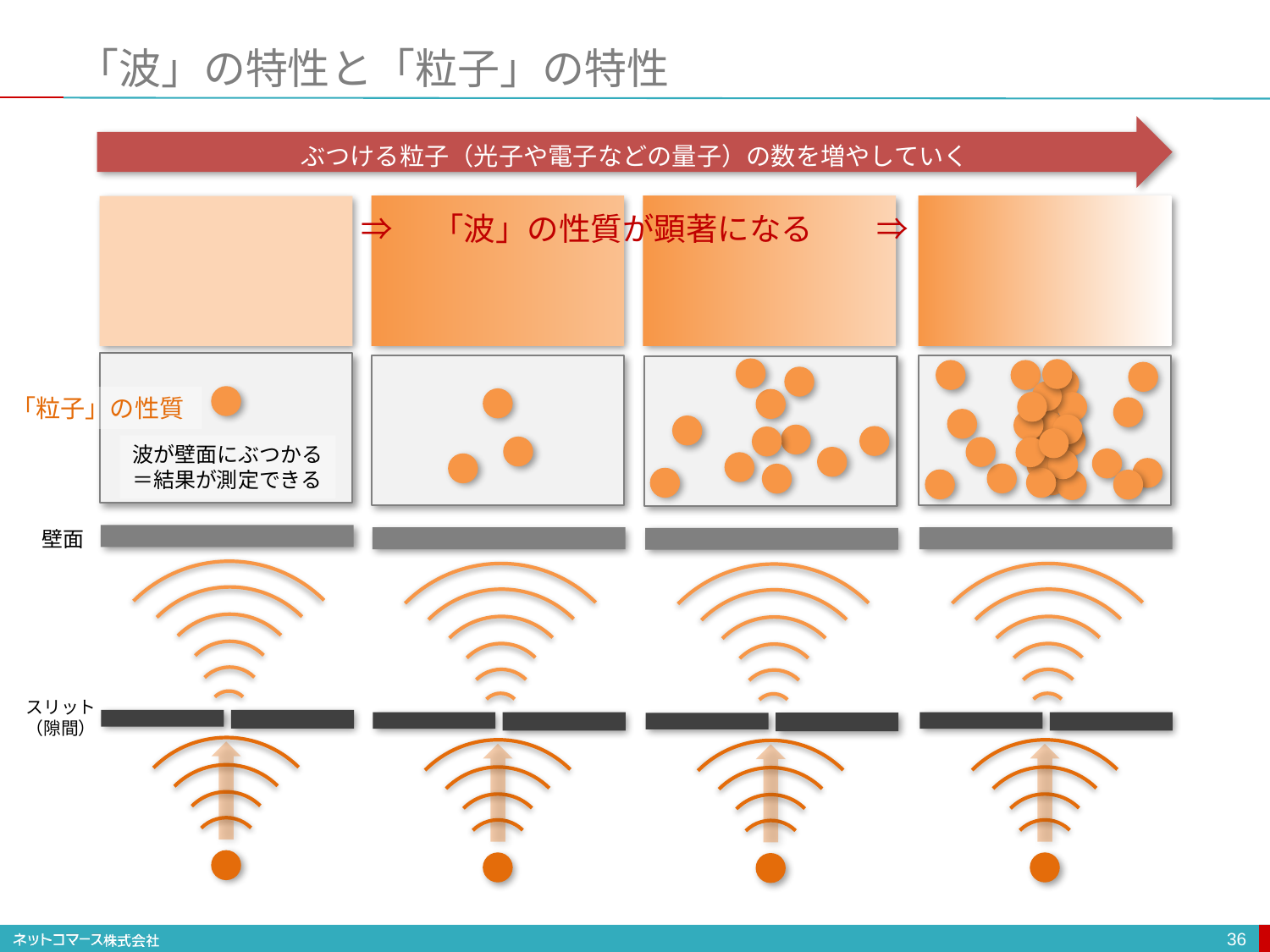

# 「波」の特性と「粒子」の特性

ぶつける粒子（光子や電子などの量子）の数を増やしていく

⇒　「波」の性質が顕著になる　　⇒

「粒子」の性質
波が壁面にぶつかる
＝結果が測定できる
壁面

スリット
（隙間）

36